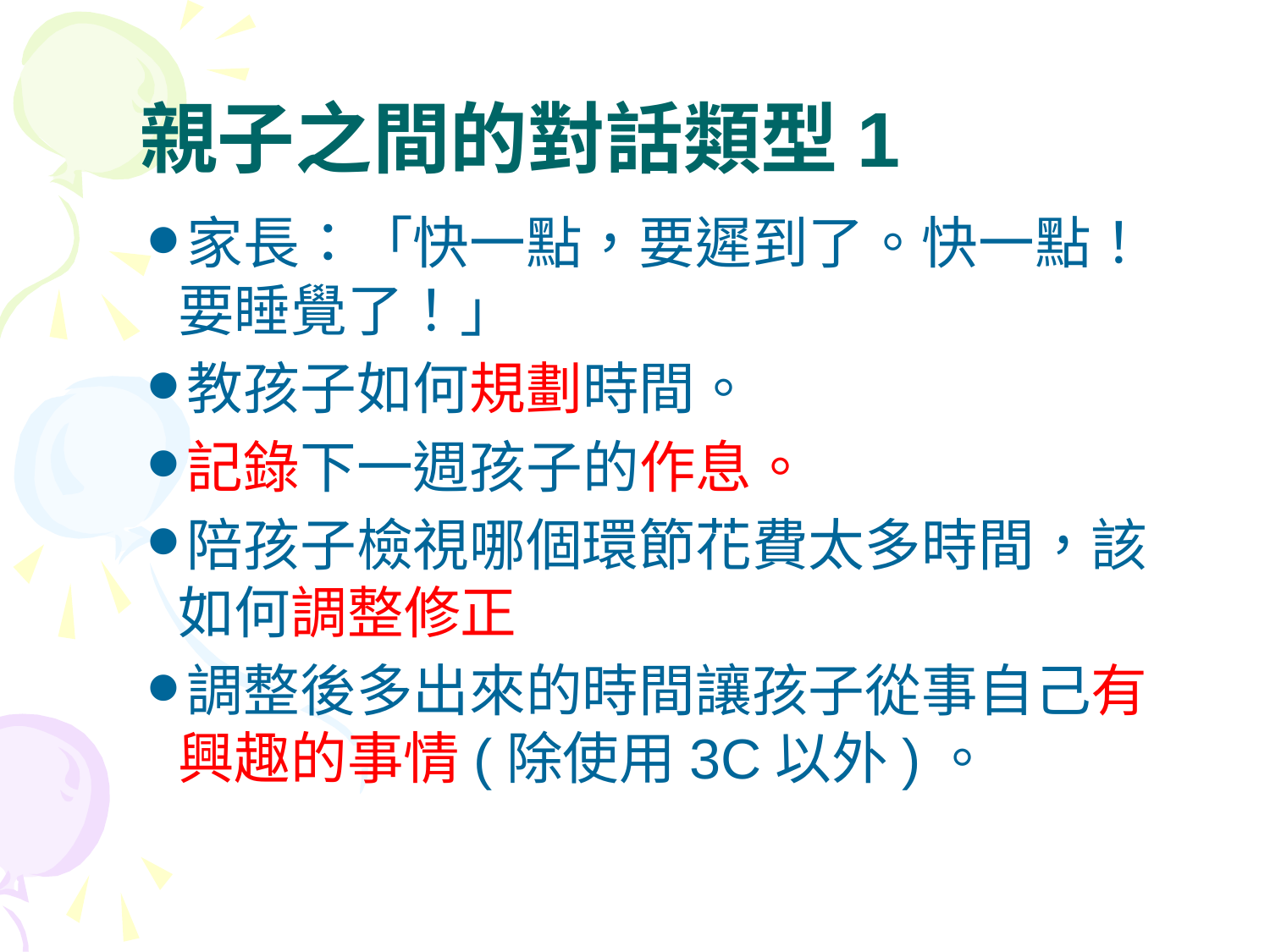

# 親子之間的對話類型1
家長：「快一點，要遲到了。快一點！要睡覺了！」
教孩子如何規劃時間。
記錄下一週孩子的作息。
陪孩子檢視哪個環節花費太多時間，該如何調整修正
調整後多出來的時間讓孩子從事自己有興趣的事情(除使用3C以外)。